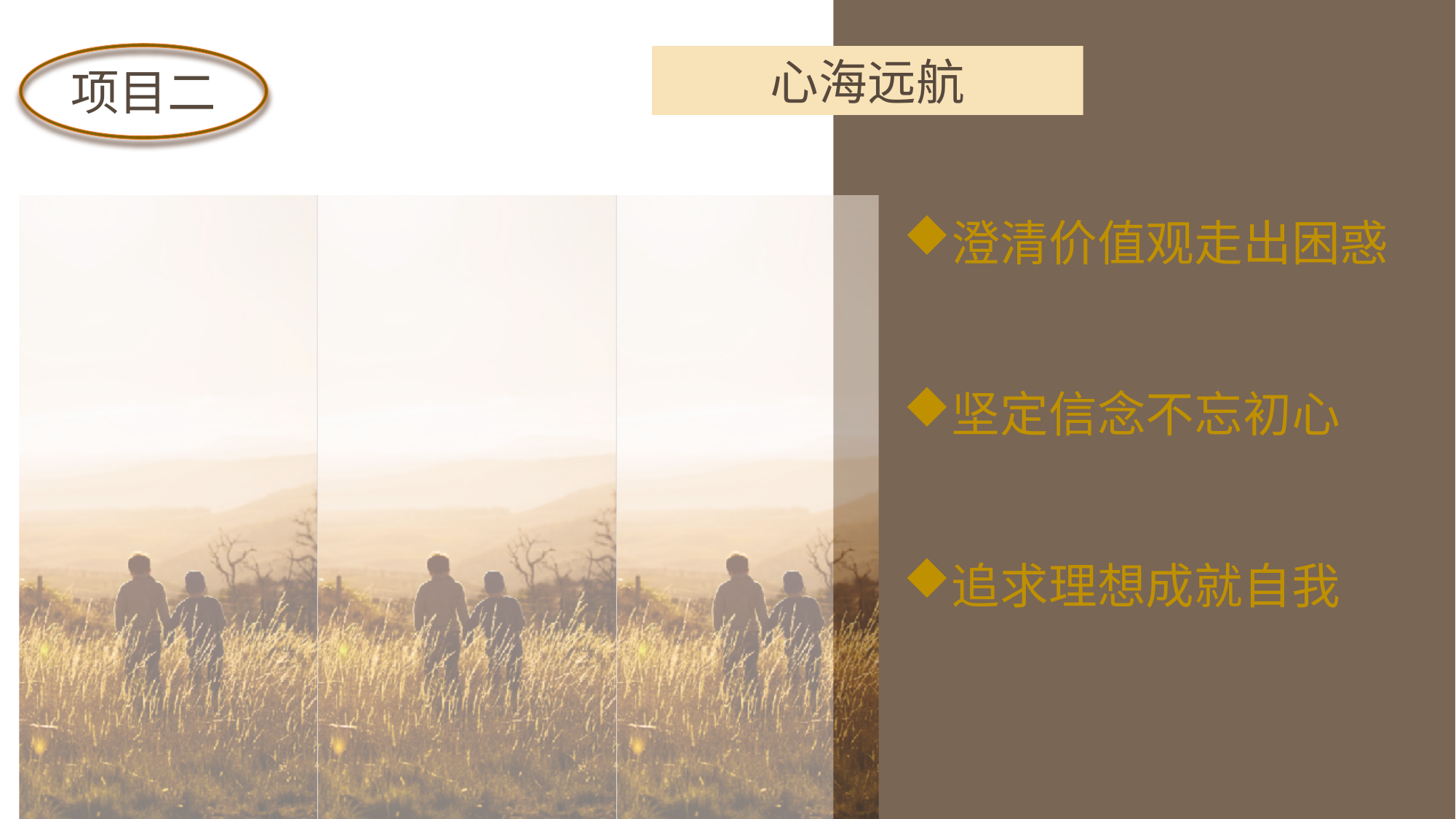

项目二
心海远航

澄清价值观走出困惑
坚定信念不忘初心
追求理想成就自我